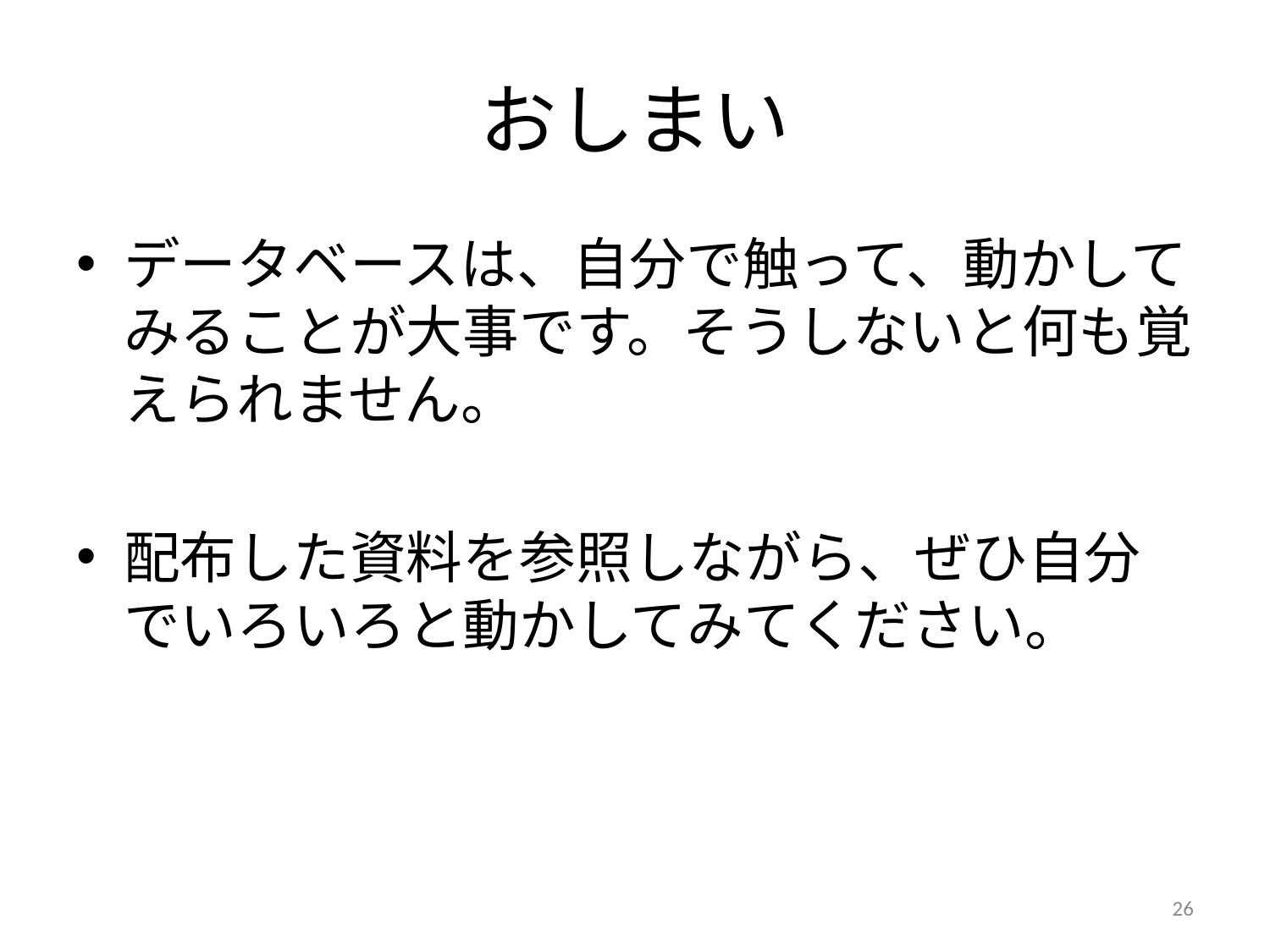

# おしまい
データベースは、自分で触って、動かしてみることが大事です。そうしないと何も覚えられません。

配布した資料を参照しながら、ぜひ自分でいろいろと動かしてみてください。

26